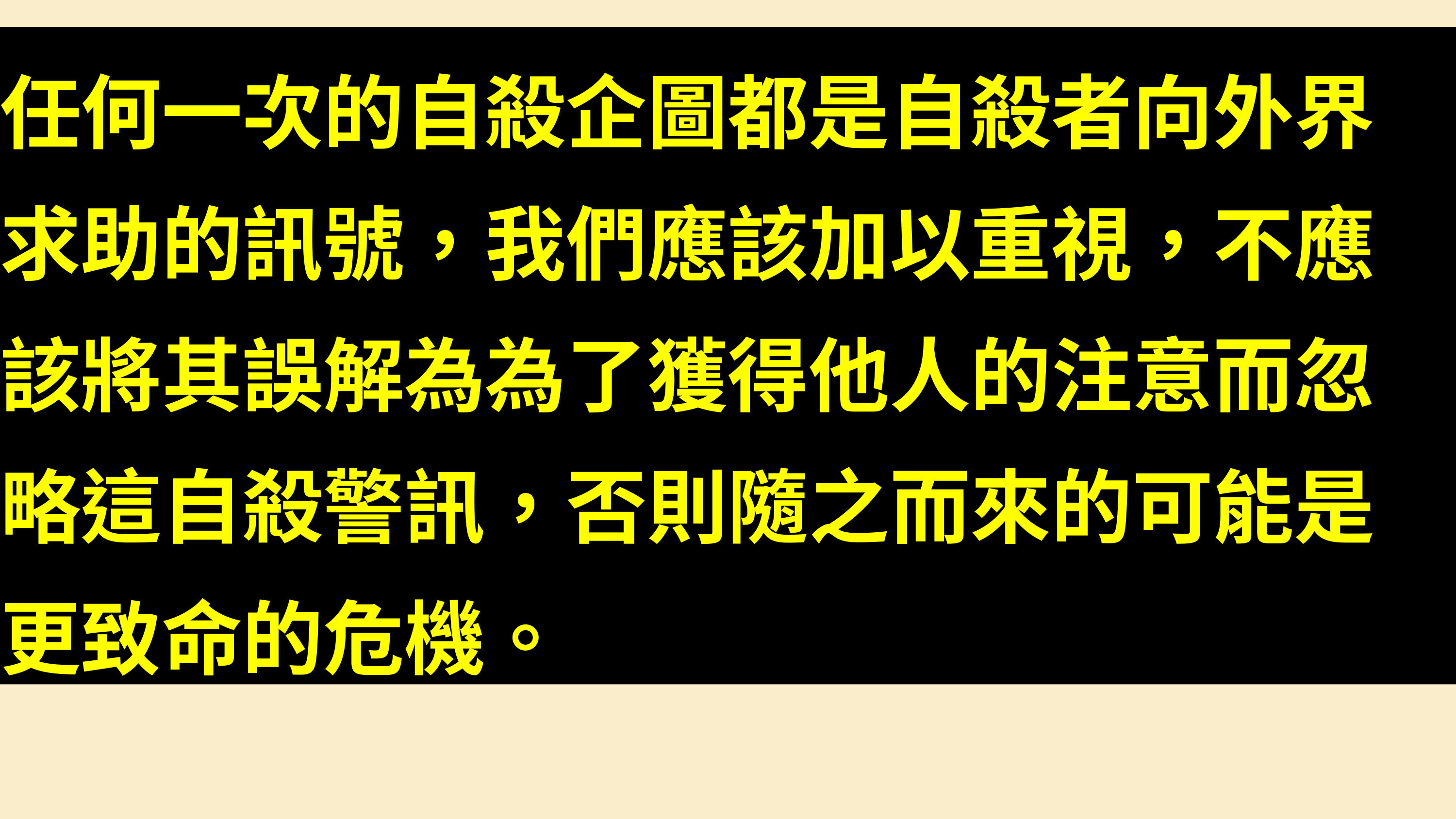

任何一次的自殺企圖都是自殺者向外界求助的訊號，我們應該加以重視，不應該將其誤解為為了獲得他人的注意而忽略這自殺警訊，否則隨之而來的可能是更致命的危機。